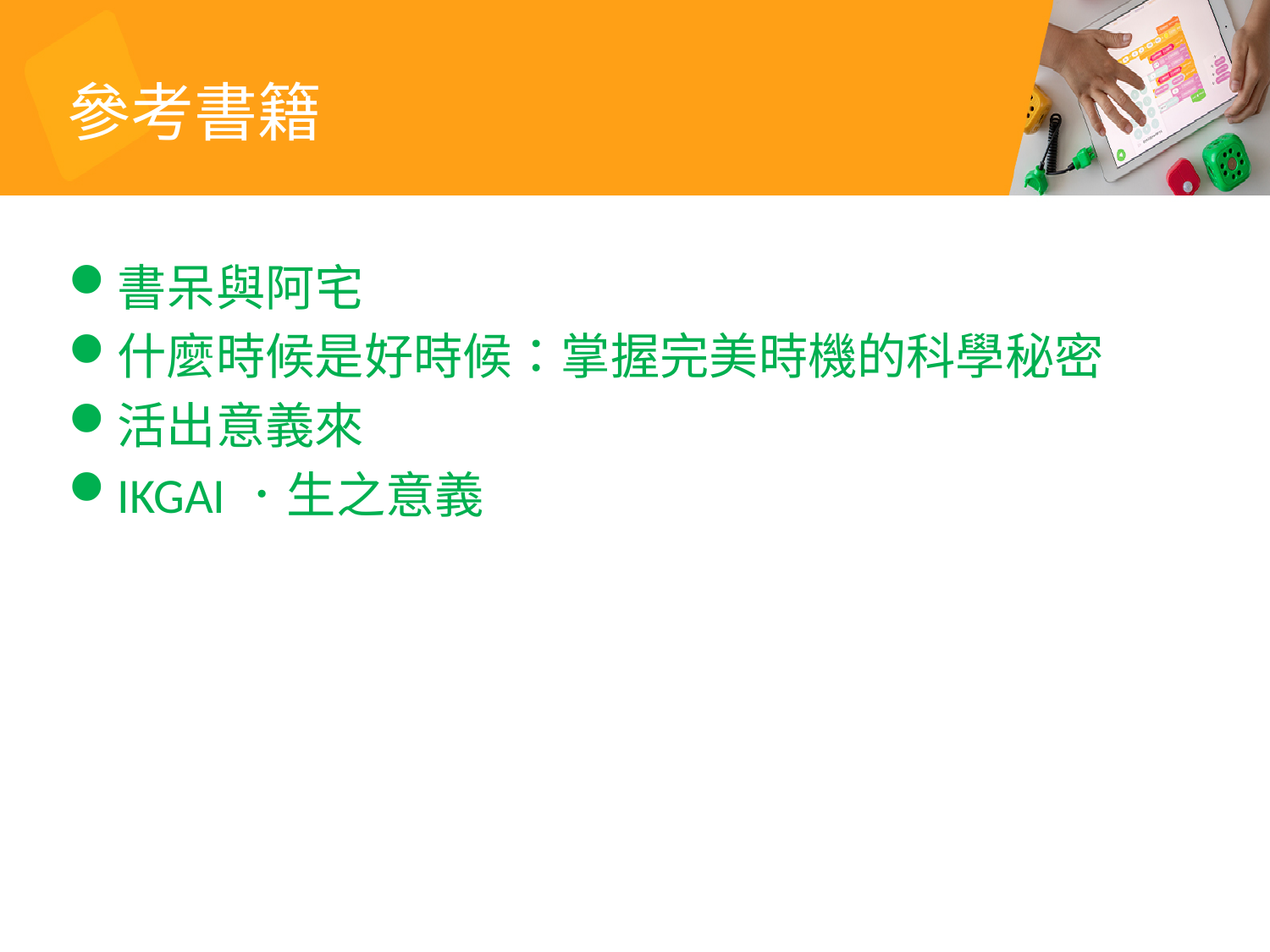

# 參考書籍
書呆與阿宅
什麼時候是好時候：掌握完美時機的科學秘密
活出意義來
IKGAI．生之意義